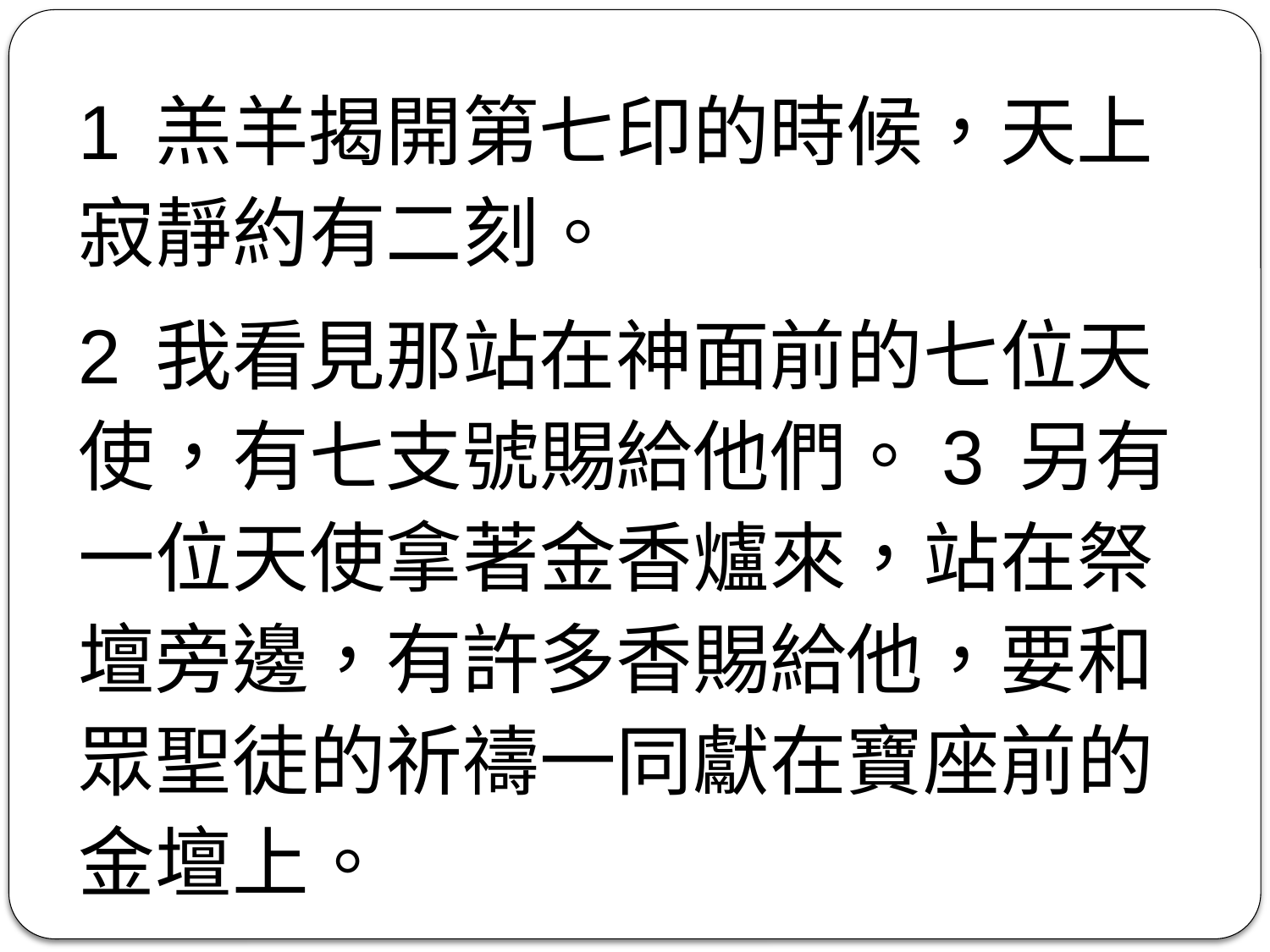

1 羔羊揭開第七印的時候，天上寂靜約有二刻。
2 我看見那站在神面前的七位天使，有七支號賜給他們。3 另有一位天使拿著金香爐來，站在祭壇旁邊，有許多香賜給他，要和眾聖徒的祈禱一同獻在寶座前的金壇上。